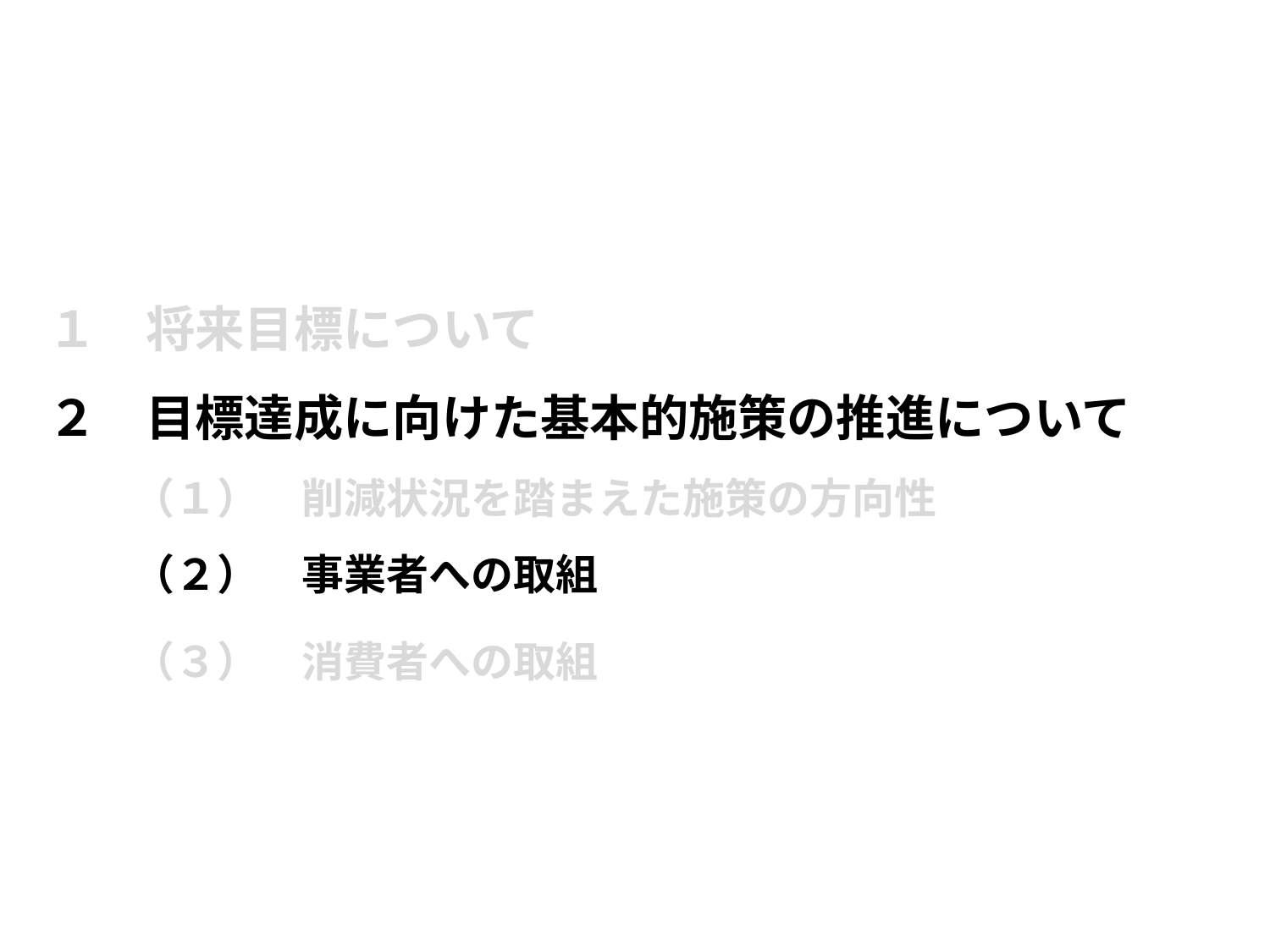

１　将来目標について
２　目標達成に向けた基本的施策の推進について
　　（１）　削減状況を踏まえた施策の方向性
　　（２）　事業者への取組
　　（３）　消費者への取組